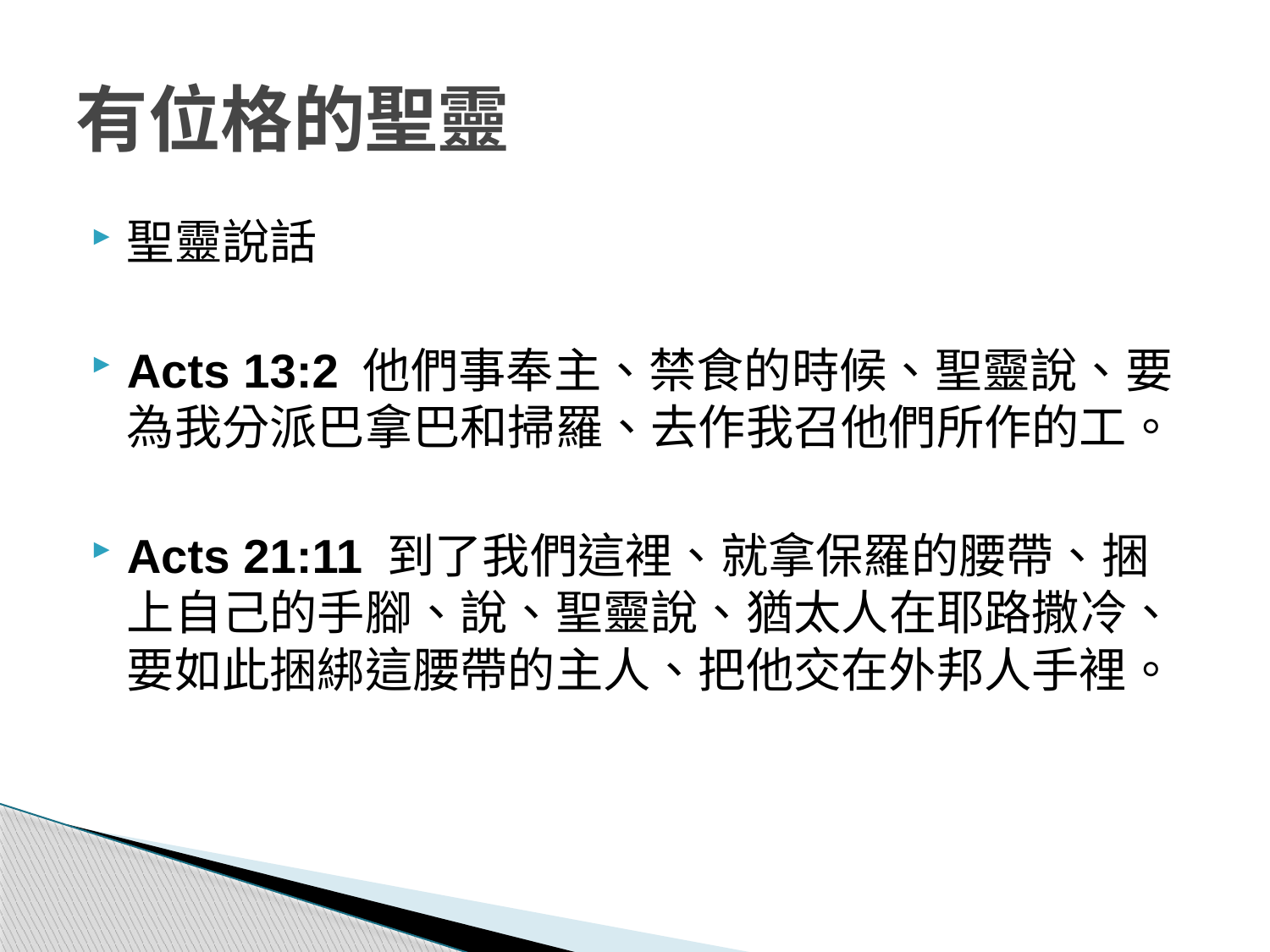

# 有位格的聖靈
聖靈說話

Acts 13:2 他們事奉主、禁食的時候、聖靈說、要為我分派巴拿巴和掃羅、去作我召他們所作的工。

Acts 21:11 到了我們這裡、就拿保羅的腰帶、捆上自己的手腳、說、聖靈說、猶太人在耶路撒冷、要如此捆綁這腰帶的主人、把他交在外邦人手裡。